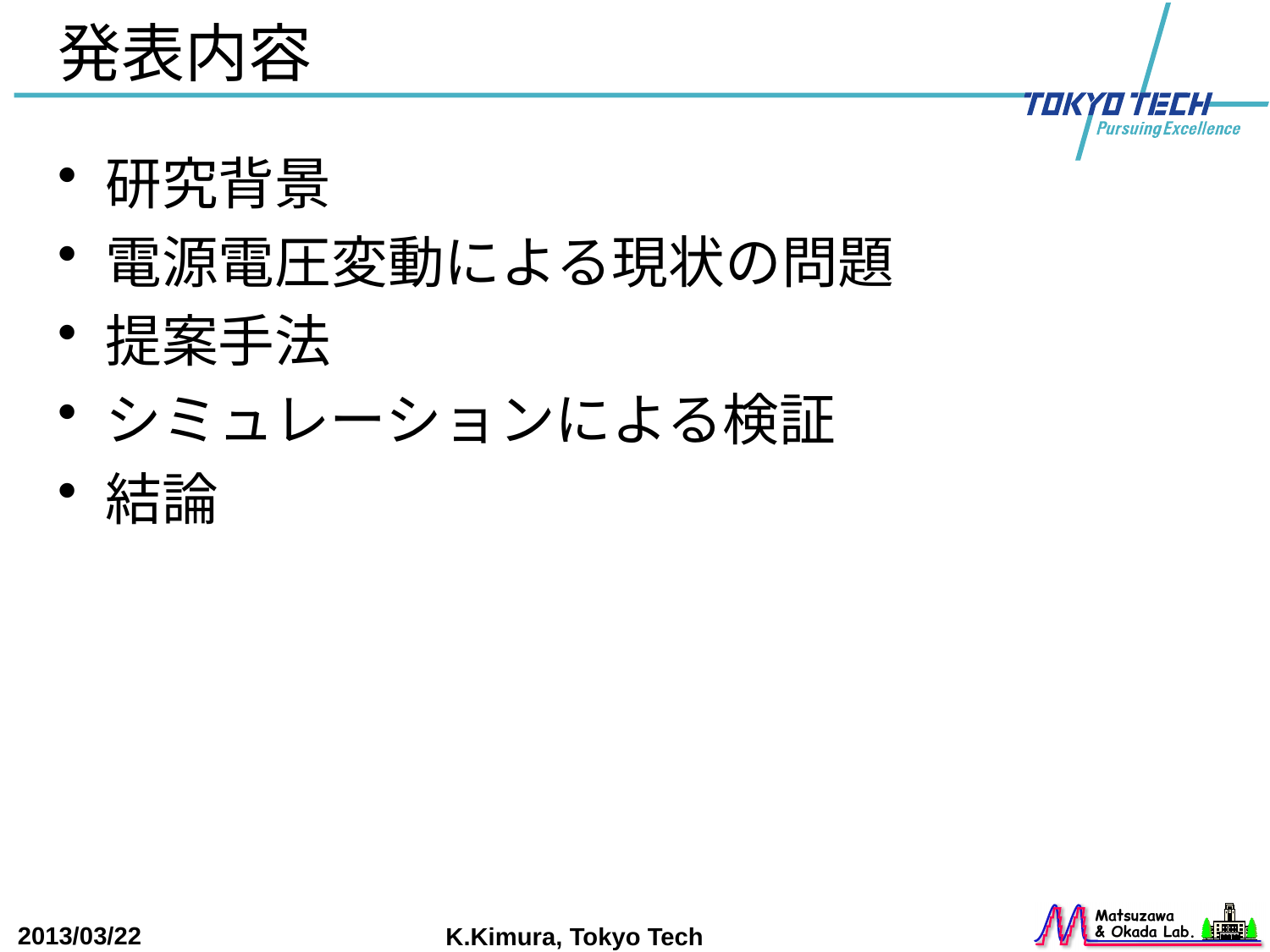

# 発表内容
研究背景
電源電圧変動による現状の問題
提案手法
シミュレーションによる検証
結論
2013/03/22
K.Kimura, Tokyo Tech